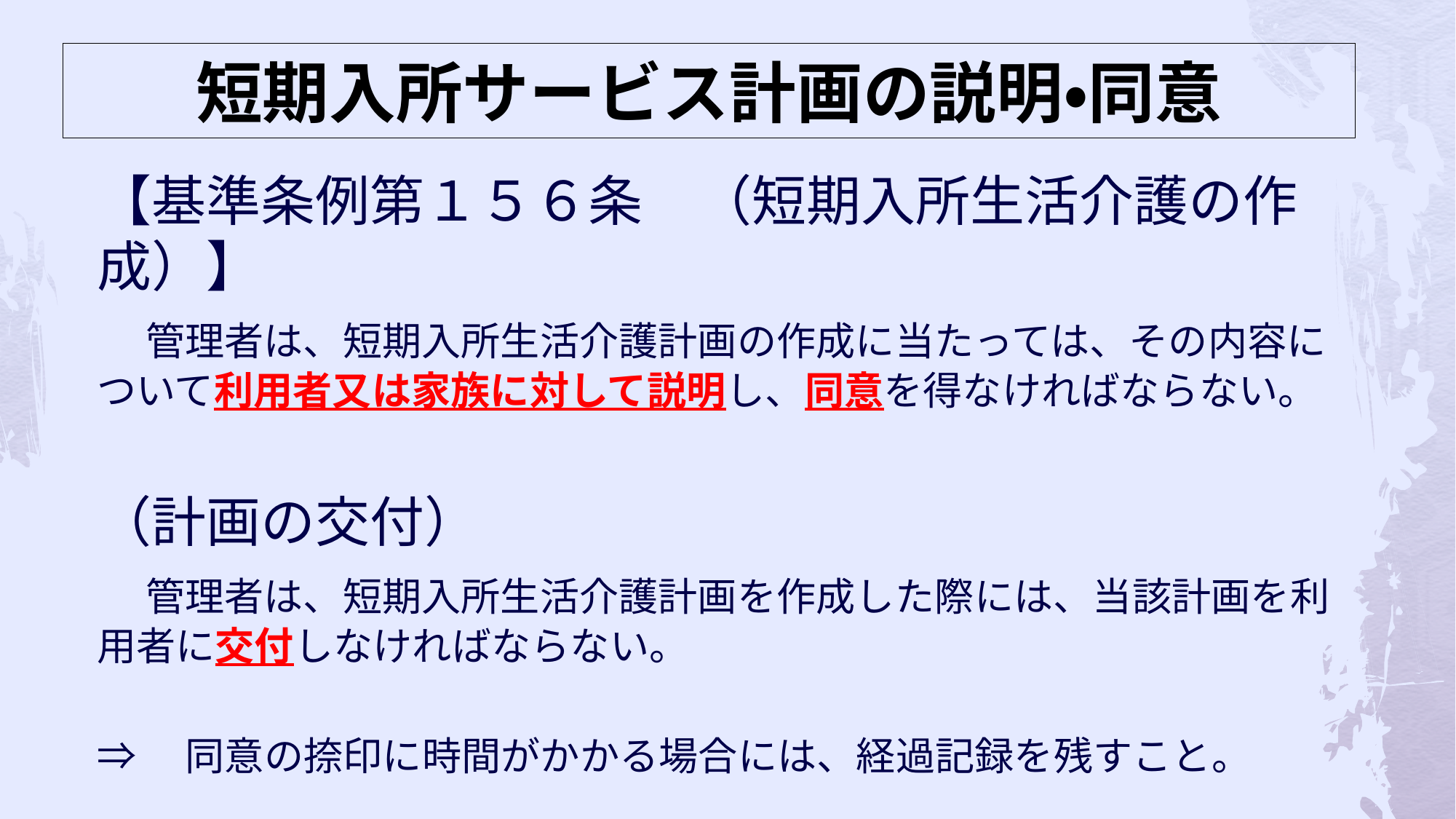

# 短期入所サービス計画の説明・同意
【基準条例第１５６条　（短期入所生活介護の作成）】
　管理者は、短期入所生活介護計画の作成に当たっては、その内容について利用者又は家族に対して説明し、同意を得なければならない。

（計画の交付）
　管理者は、短期入所生活介護計画を作成した際には、当該計画を利用者に交付しなければならない。

⇒　同意の捺印に時間がかかる場合には、経過記録を残すこと。